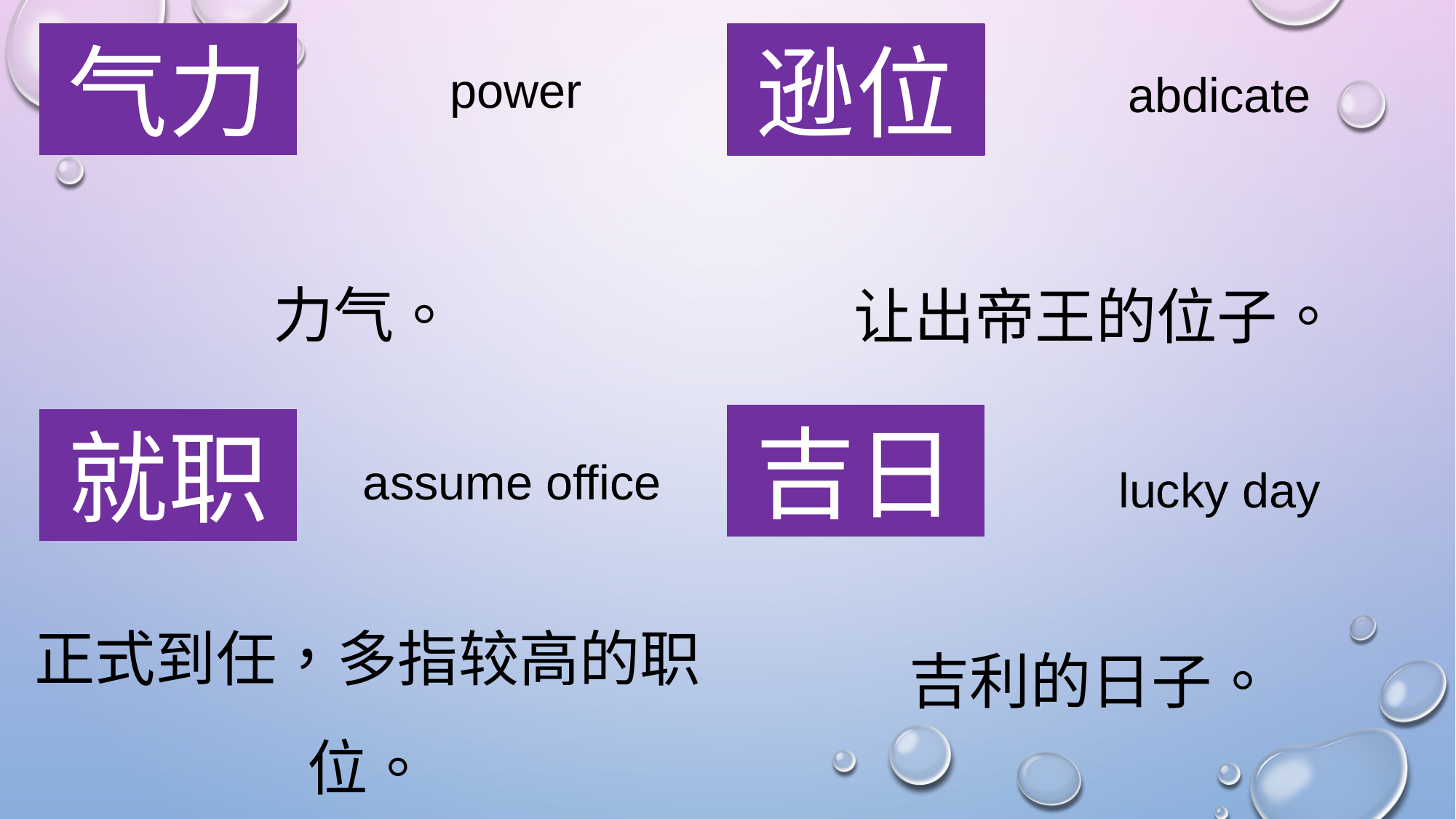

气力
逊位
power
abdicate
力气。
让出帝王的位子。
吉日
就职
assume office
lucky day
正式到任，多指较高的职位。
吉利的日子。